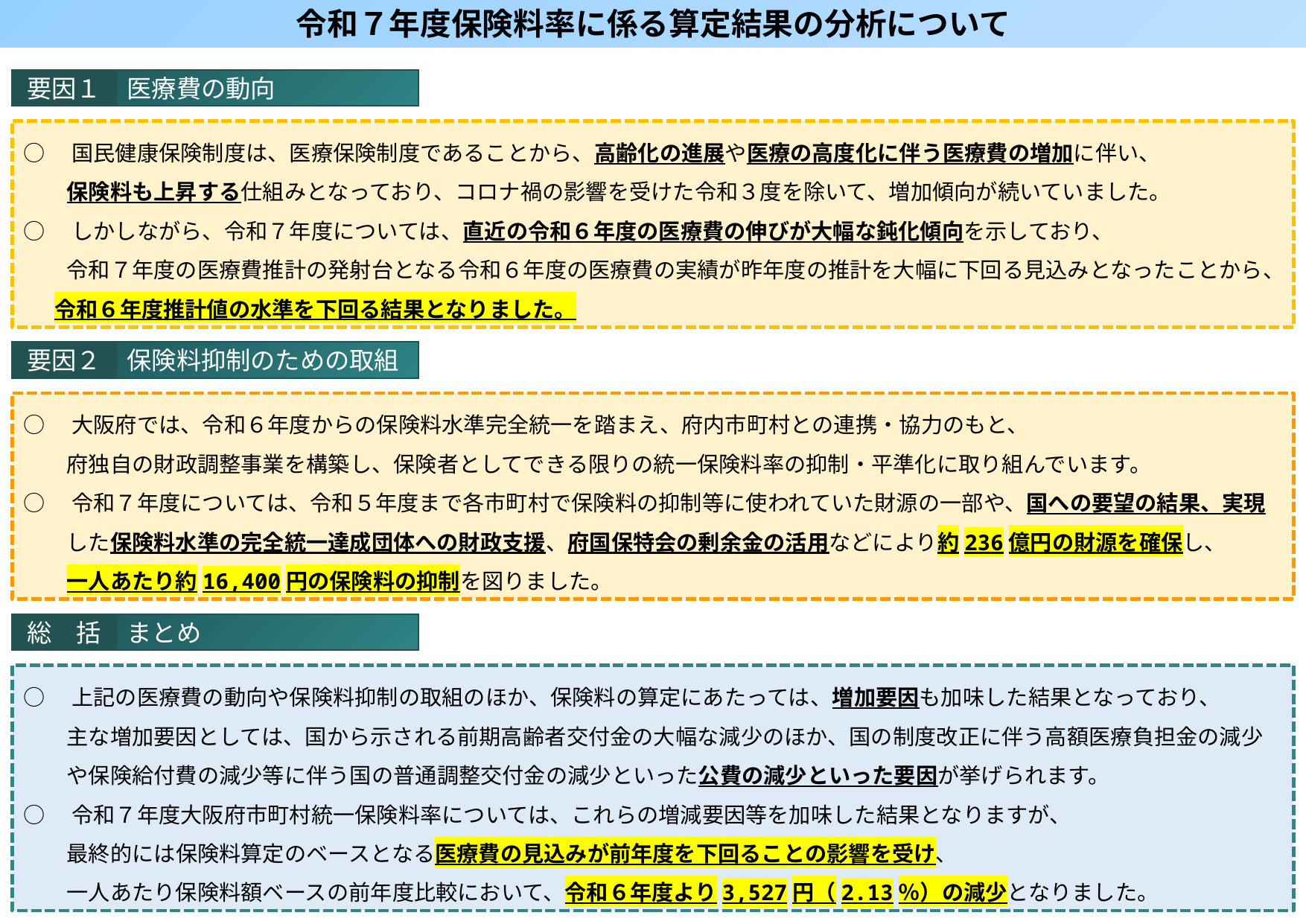

令和７年度保険料率に係る算定結果の分析について
医療費の動向
要因１
○　国民健康保険制度は、医療保険制度であることから、高齢化の進展や医療の高度化に伴う医療費の増加に伴い、
　　保険料も上昇する仕組みとなっており、コロナ禍の影響を受けた令和３度を除いて、増加傾向が続いていました。
○　しかしながら、令和７年度については、直近の令和６年度の医療費の伸びが大幅な鈍化傾向を示しており、
　　令和７年度の医療費推計の発射台となる令和６年度の医療費の実績が昨年度の推計を大幅に下回る見込みとなったことから、
　  令和６年度推計値の水準を下回る結果となりました。
保険料抑制のための取組
要因２
○　大阪府では、令和６年度からの保険料水準完全統一を踏まえ、府内市町村との連携・協力のもと、
　　府独自の財政調整事業を構築し、保険者としてできる限りの統一保険料率の抑制・平準化に取り組んでいます。
○　令和７年度については、令和５年度まで各市町村で保険料の抑制等に使われていた財源の一部や、国への要望の結果、実現
　　した保険料水準の完全統一達成団体への財政支援、府国保特会の剰余金の活用などにより約236億円の財源を確保し、
　　一人あたり約16,400円の保険料の抑制を図りました。
まとめ
総　括
○　上記の医療費の動向や保険料抑制の取組のほか、保険料の算定にあたっては、増加要因も加味した結果となっており、
　　主な増加要因としては、国から示される前期高齢者交付金の大幅な減少のほか、国の制度改正に伴う高額医療負担金の減少
　　や保険給付費の減少等に伴う国の普通調整交付金の減少といった公費の減少といった要因が挙げられます。
○　令和７年度大阪府市町村統一保険料率については、これらの増減要因等を加味した結果となりますが、
　　最終的には保険料算定のベースとなる医療費の見込みが前年度を下回ることの影響を受け、
　　一人あたり保険料額ベースの前年度比較において、令和６年度より3,527円（2.13％）の減少となりました。